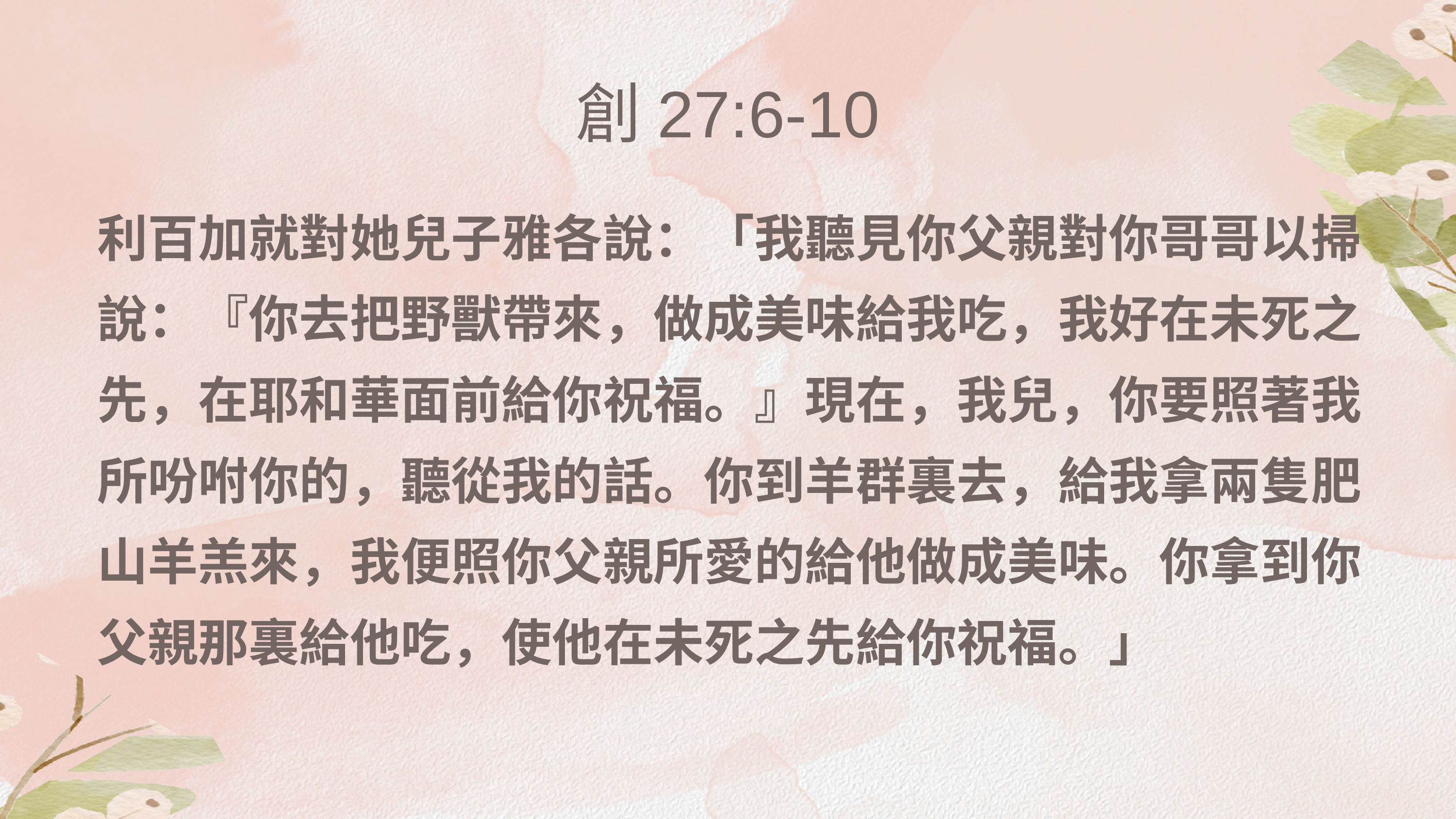

創27:6-10
利百加就對她兒子雅各說：「我聽見你父親對你哥哥以掃說：『你去把野獸帶來，做成美味給我吃，我好在未死之先，在耶和華面前給你祝福。』現在，我兒，你要照著我所吩咐你的，聽從我的話。你到羊群裏去，給我拿兩隻肥山羊羔來，我便照你父親所愛的給他做成美味。你拿到你父親那裏給他吃，使他在未死之先給你祝福。」